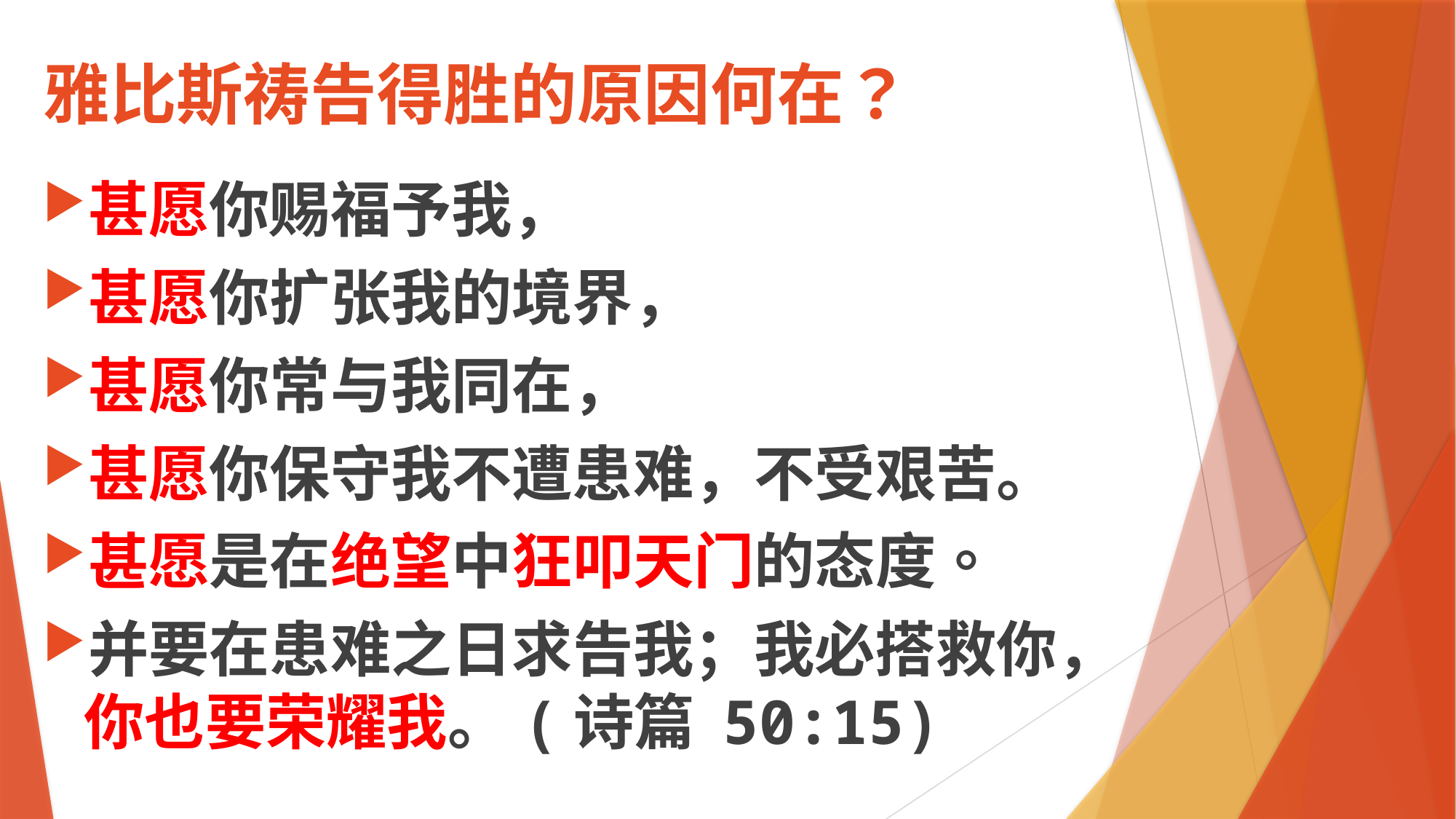

# 雅比斯祷告得胜的原因何在？
甚愿你赐福予我，
甚愿你扩张我的境界，
甚愿你常与我同在，
甚愿你保守我不遭患难，不受艰苦。
甚愿是在绝望中狂叩天门的态度。
并要在患难之日求告我；我必搭救你，你也要荣耀我。(诗篇 50:15)